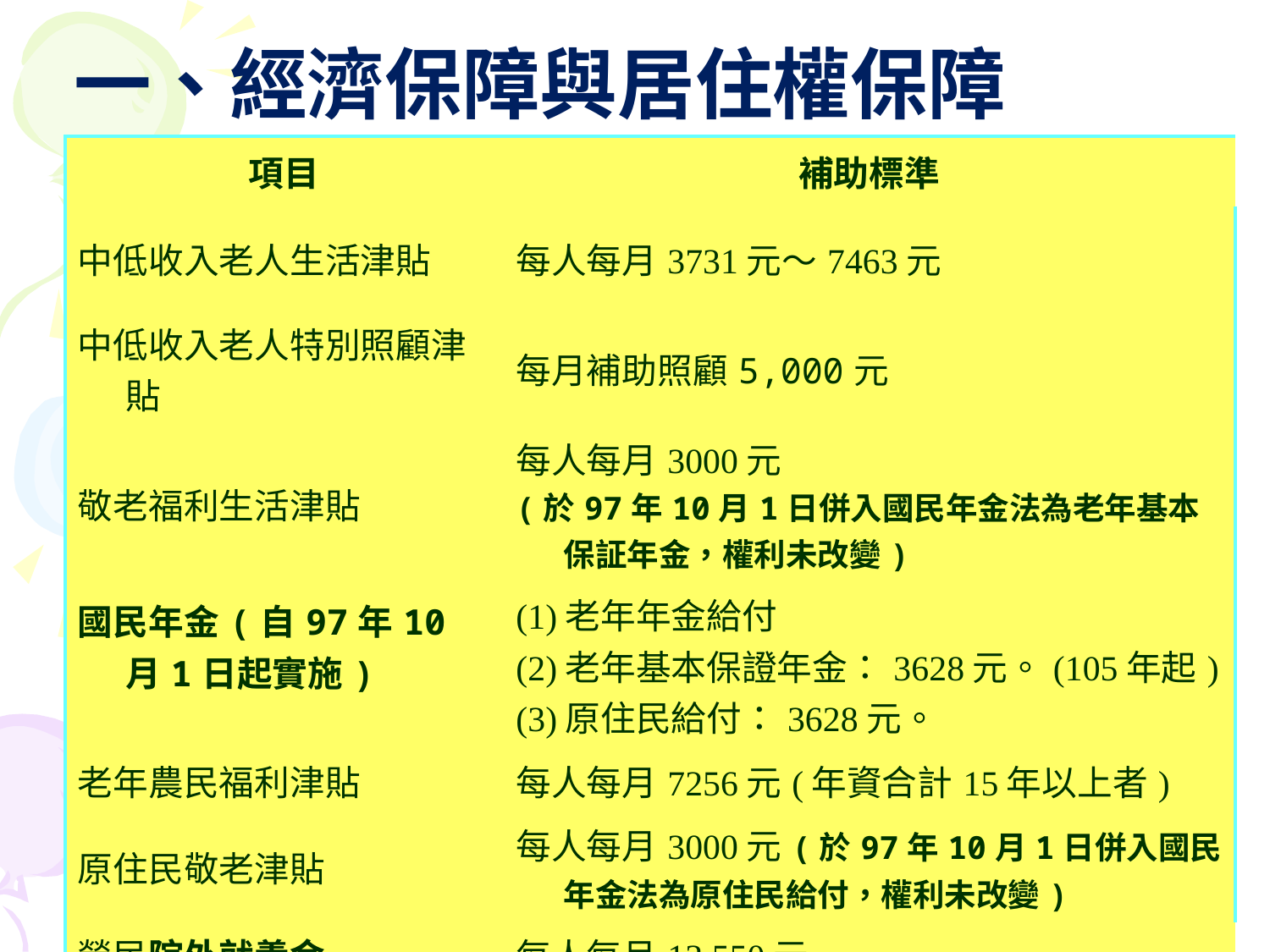

# 一、經濟保障與居住權保障
| 項目 | 補助標準 |
| --- | --- |
| 中低收入老人生活津貼 | 每人每月3731元～7463元 |
| 中低收入老人特別照顧津貼 | 每月補助照顧5,000元 |
| 敬老福利生活津貼 | 每人每月3000元 (於97年10月1日併入國民年金法為老年基本保証年金，權利未改變) |
| 國民年金(自97年10月1日起實施) | (1)老年年金給付 (2)老年基本保證年金：3628元。(105年起) (3)原住民給付：3628元。 |
| 老年農民福利津貼 | 每人每月7256元(年資合計15年以上者) |
| 原住民敬老津貼 | 每人每月3000元(於97年10月1日併入國民年金法為原住民給付，權利未改變) |
| 榮民院外就養金 | 每人每月13,550元 |